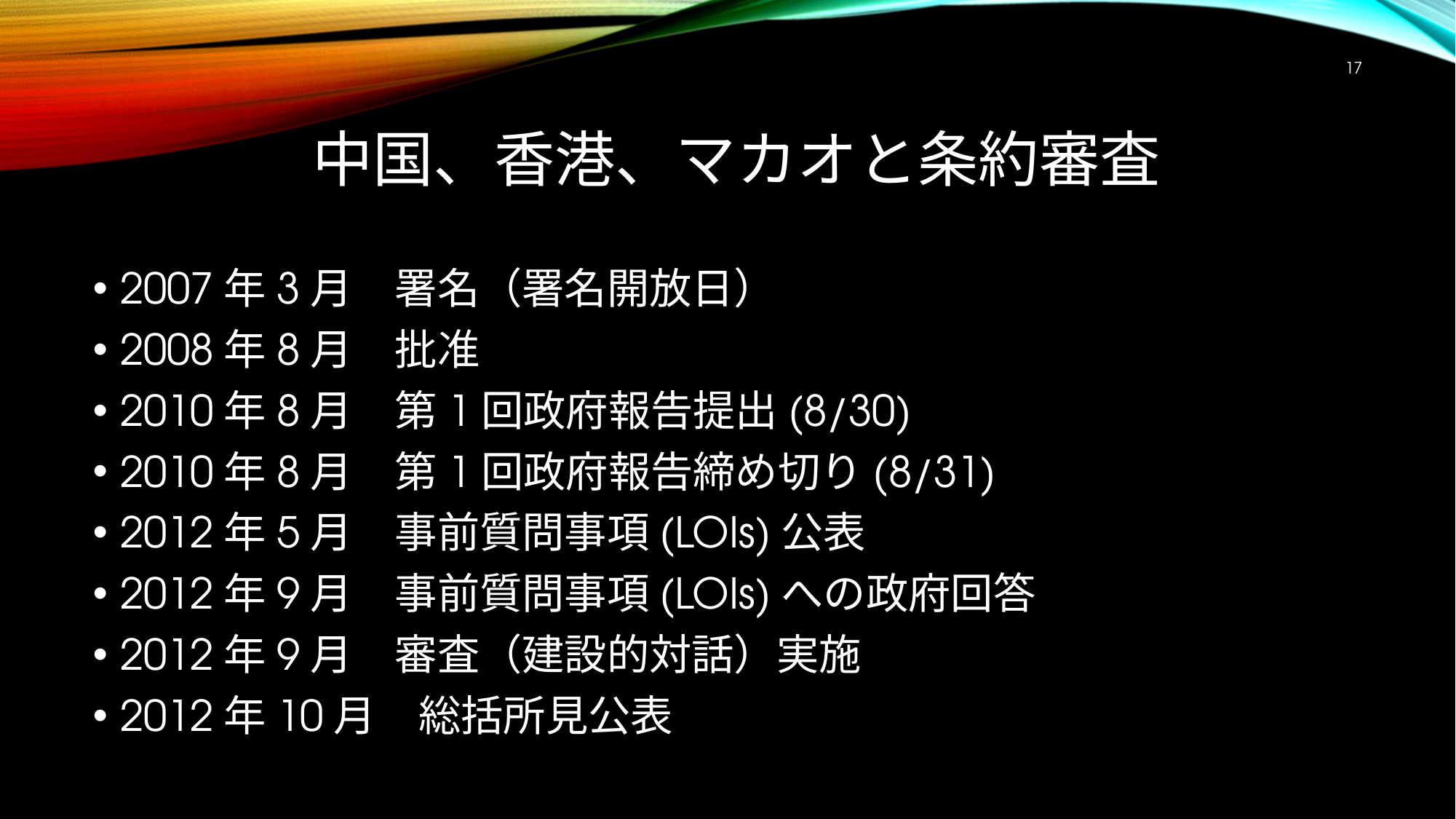

17
# 中国、香港、マカオと条約審査
2007年3月　署名（署名開放日）
2008年8月　批准
2010年8月　第1回政府報告提出(8/30)
2010年8月　第1回政府報告締め切り(8/31)
2012年5月　事前質問事項(LOIs)公表
2012年9月　事前質問事項(LOIs)への政府回答
2012年9月　審査（建設的対話）実施
2012年10月　総括所見公表